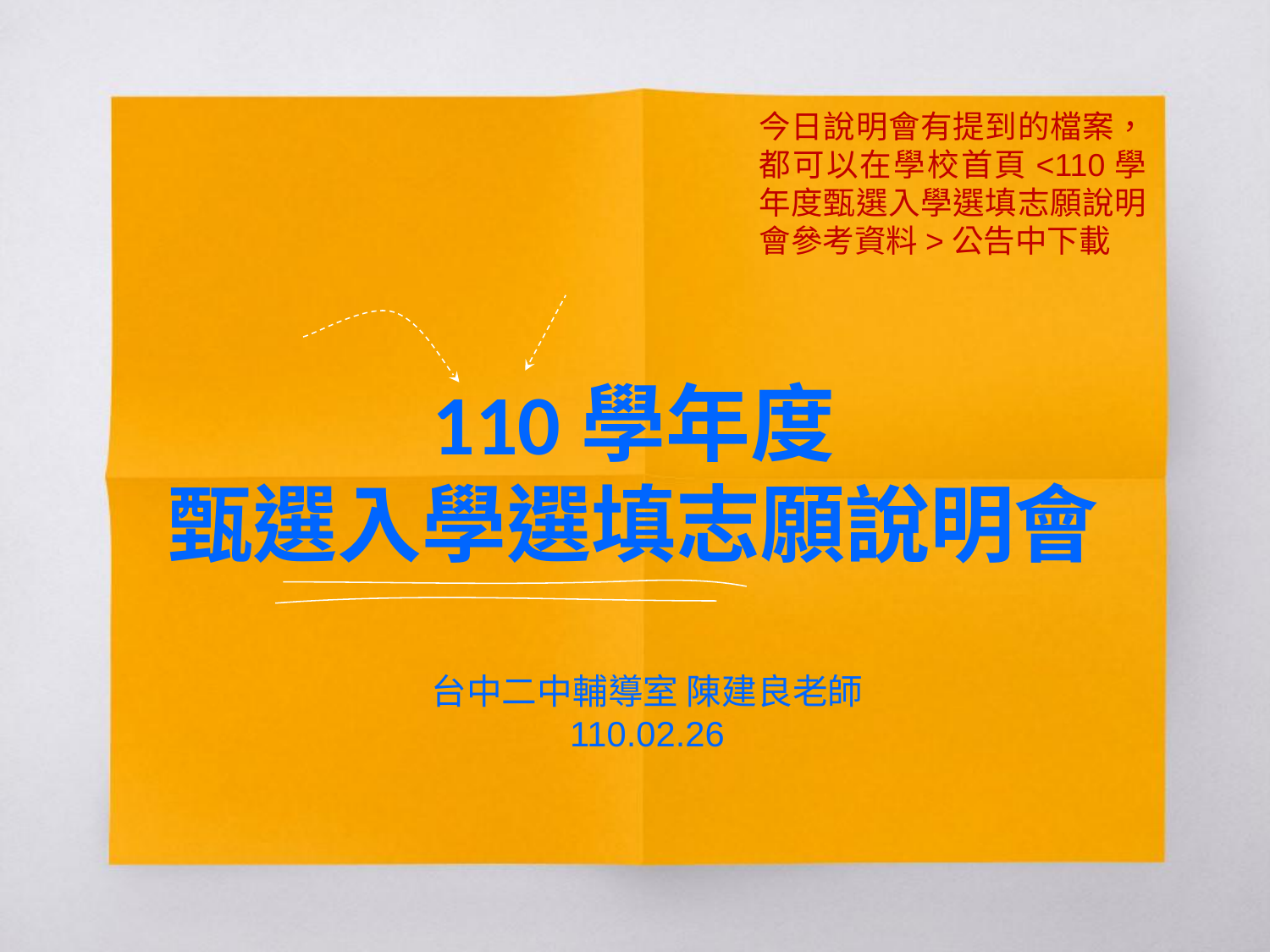

今日說明會有提到的檔案，都可以在學校首頁<110學年度甄選入學選填志願說明會參考資料>公告中下載

# 110學年度 甄選入學選填志願說明會

台中二中輔導室 陳建良老師
110.02.26